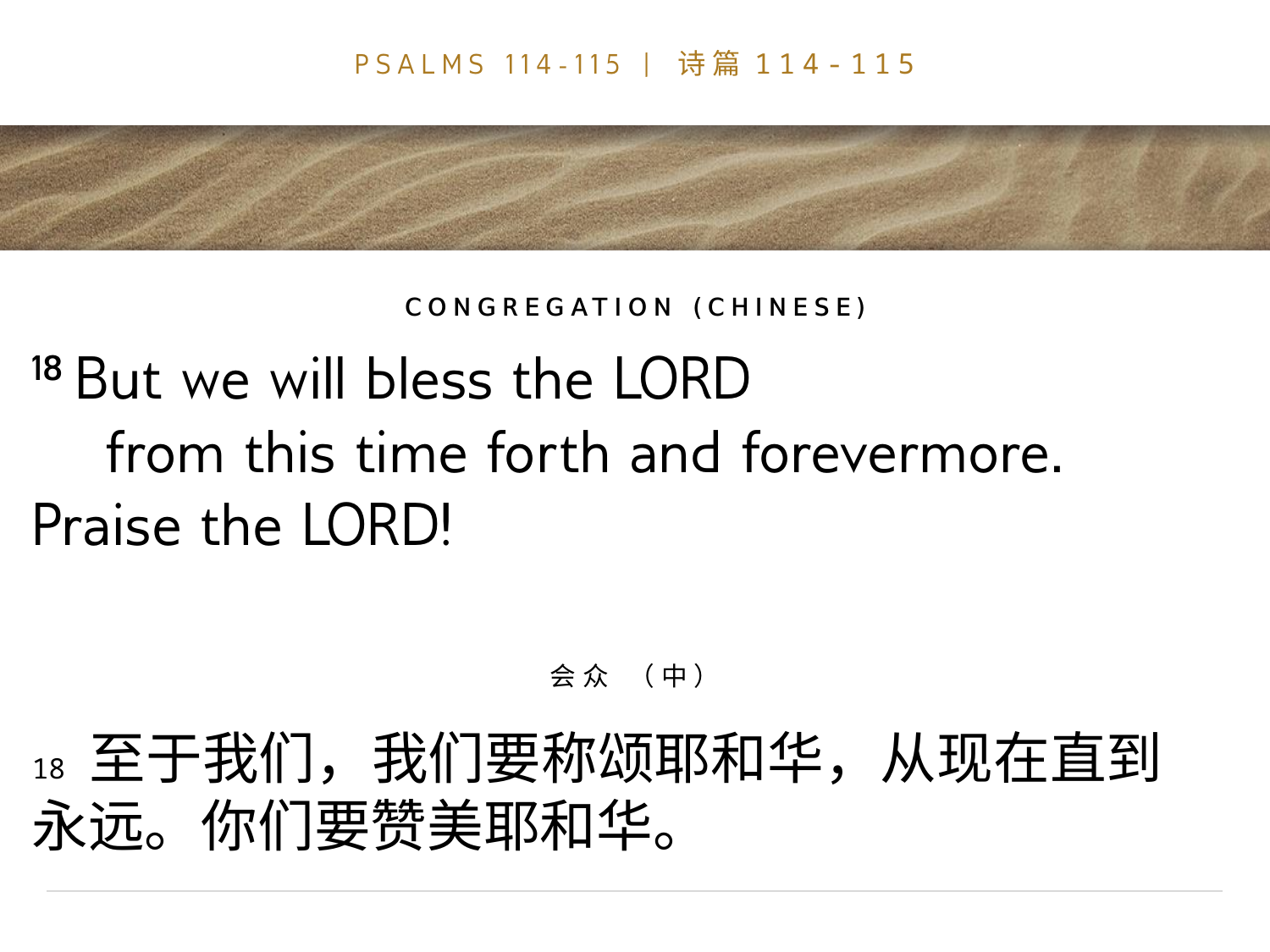

# PSALMS 114-115 | 诗篇114-115
CONGREGATION (CHINESE)
18 But we will bless the Lord
    from this time forth and forevermore.
Praise the Lord!
会众 （中）
18 至于我们，我们要称颂耶和华，从现在直到永远。你们要赞美耶和华。